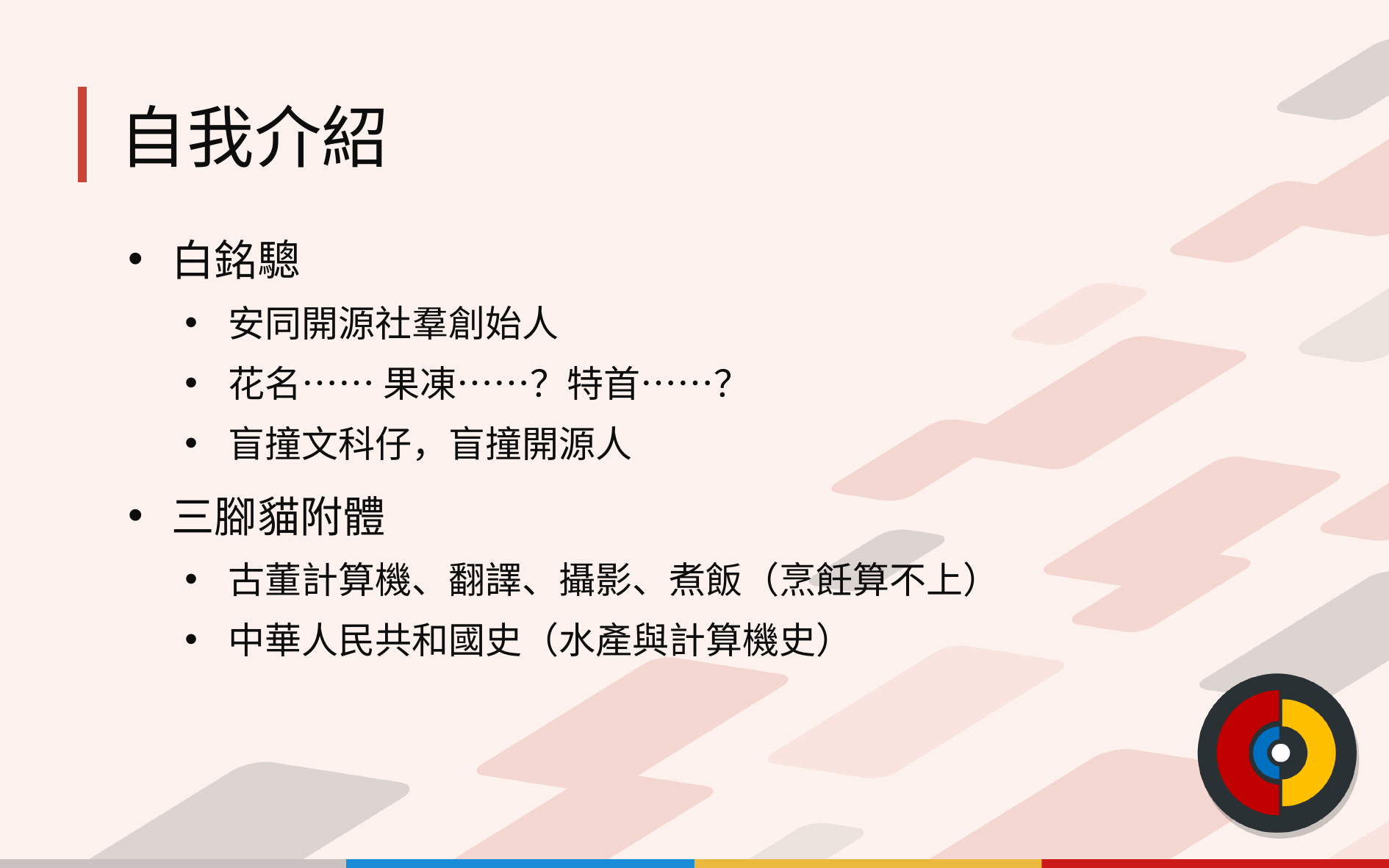

# 自我介紹
白銘驄
安同開源社羣創始人
花名…… 果凍……？特首……？
盲撞文科仔，盲撞開源人
三腳貓附體
古董計算機、翻譯、攝影、煮飯（烹飪算不上）
中華人民共和國史（水產與計算機史）